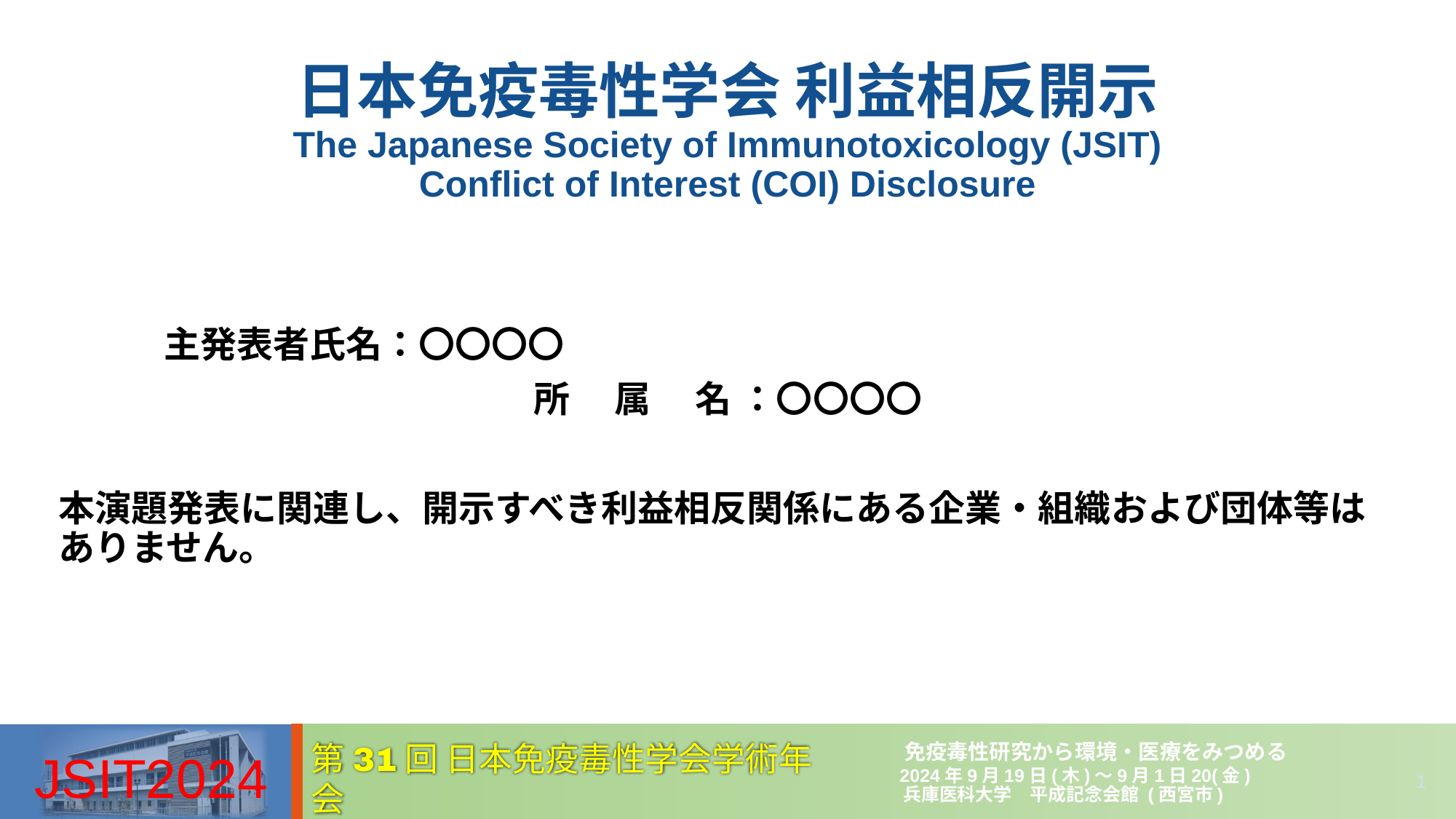

COIなしの場合
# 日本免疫毒性学会 利益相反開示 The Japanese Society of Immunotoxicology (JSIT) Conflict of Interest (COI) Disclosure

主発表者氏名：〇〇〇〇
所　 属 　名 ：〇〇〇〇

本演題発表に関連し、開示すべき利益相反関係にある企業・組織および団体等はありません。

1
▲ スライドテンプレートとしてもご使用可能です。帯部分は「スライドマスター」から任意に変更できます。